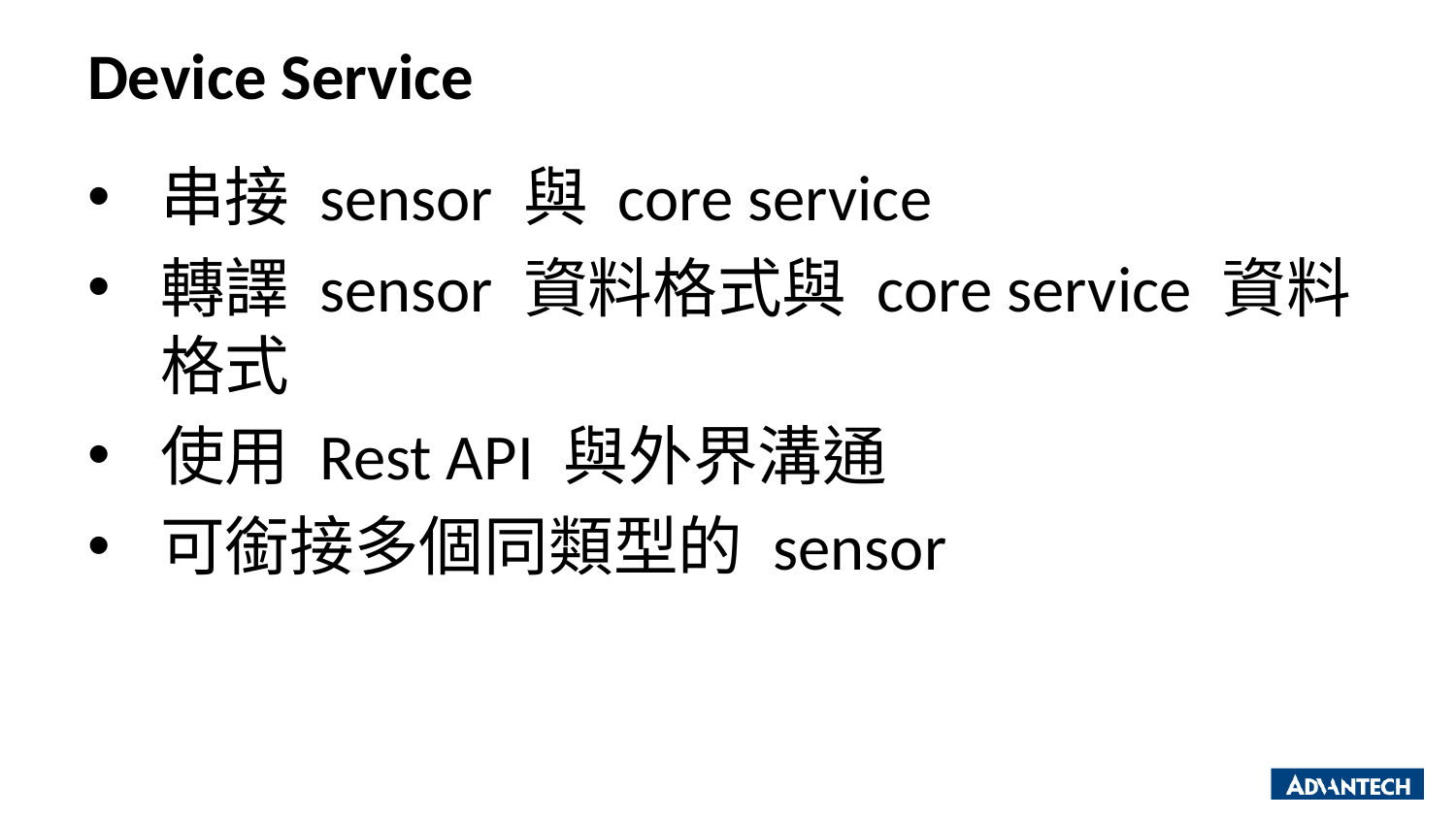

# Device Service
串接 sensor 與 core service
轉譯 sensor 資料格式與 core service 資料格式
使用 Rest API 與外界溝通
可銜接多個同類型的 sensor